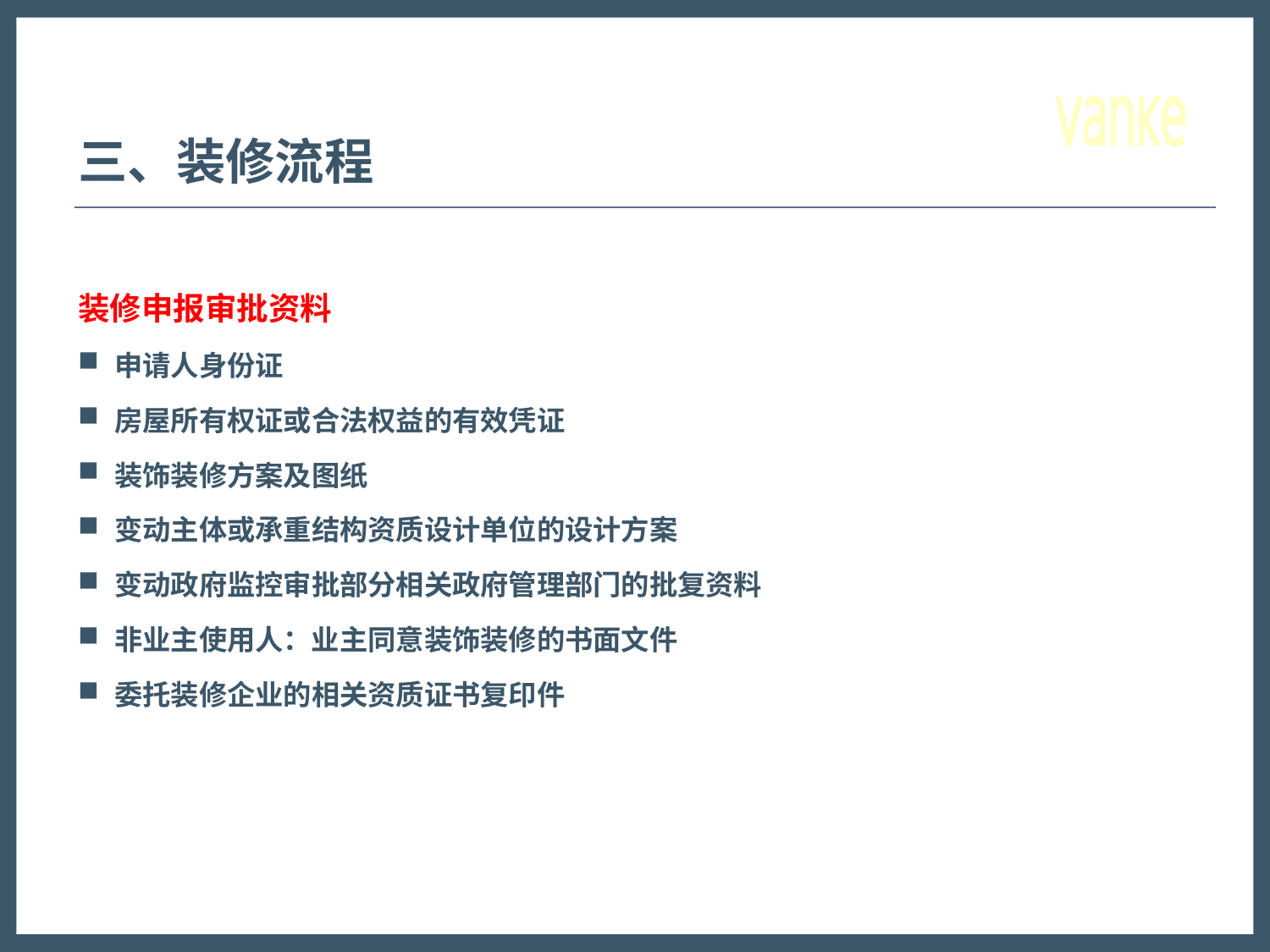

# 三、装修流程

装修申报审批资料
申请人身份证
房屋所有权证或合法权益的有效凭证
装饰装修方案及图纸
变动主体或承重结构资质设计单位的设计方案
变动政府监控审批部分相关政府管理部门的批复资料
非业主使用人：业主同意装饰装修的书面文件
委托装修企业的相关资质证书复印件